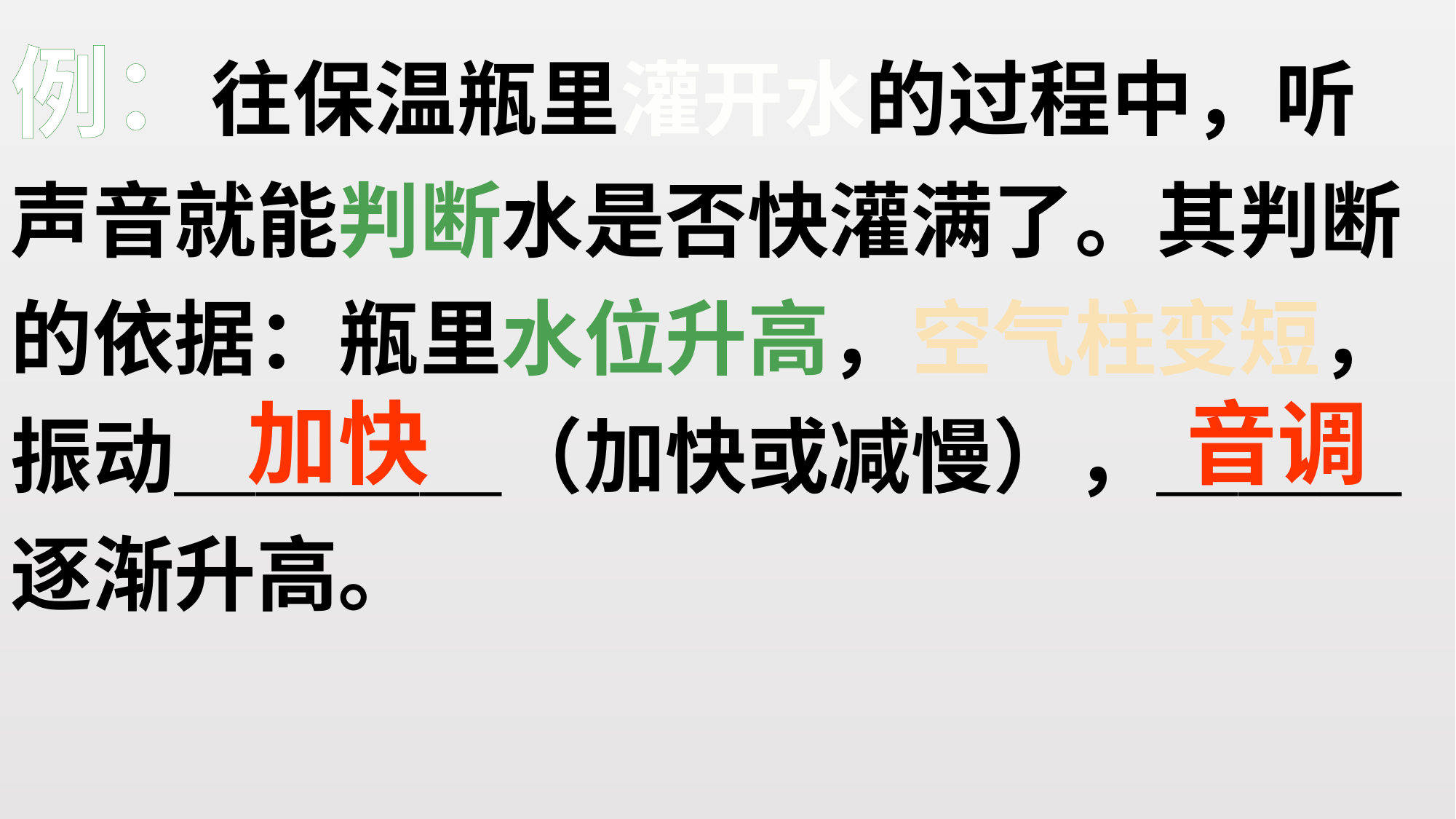

例：往保温瓶里灌开水的过程中，听声音就能判断水是否快灌满了。其判断的依据：瓶里水位升高，空气柱变短，振动＿＿＿＿（加快或减慢），＿＿＿逐渐升高。
加快
音调